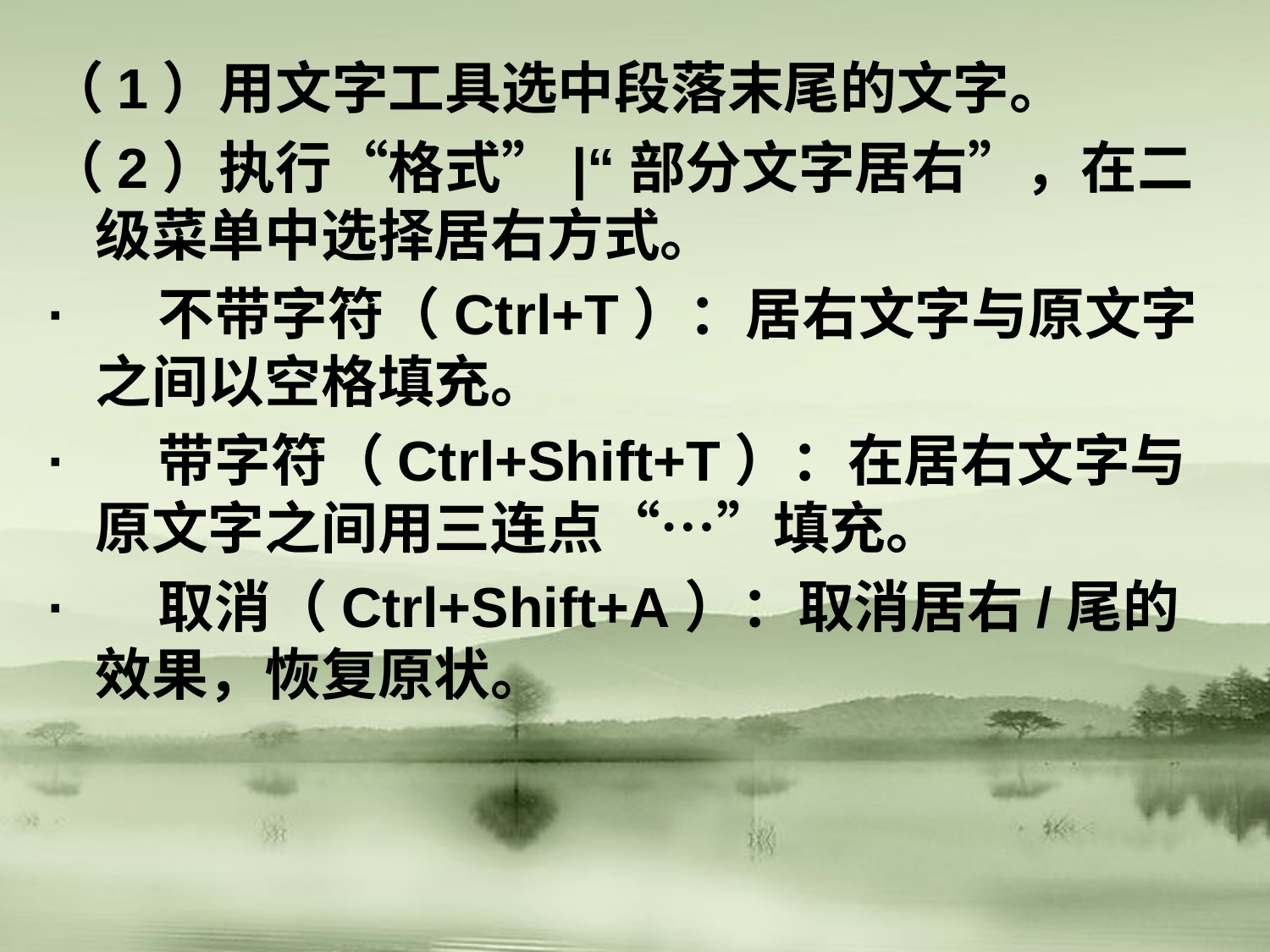

（1）用文字工具选中段落末尾的文字。
（2）执行“格式”|“部分文字居右”，在二级菜单中选择居右方式。
·     不带字符（Ctrl+T）：居右文字与原文字之间以空格填充。
·     带字符（Ctrl+Shift+T）：在居右文字与原文字之间用三连点“…”填充。
·     取消（Ctrl+Shift+A）：取消居右/尾的效果，恢复原状。